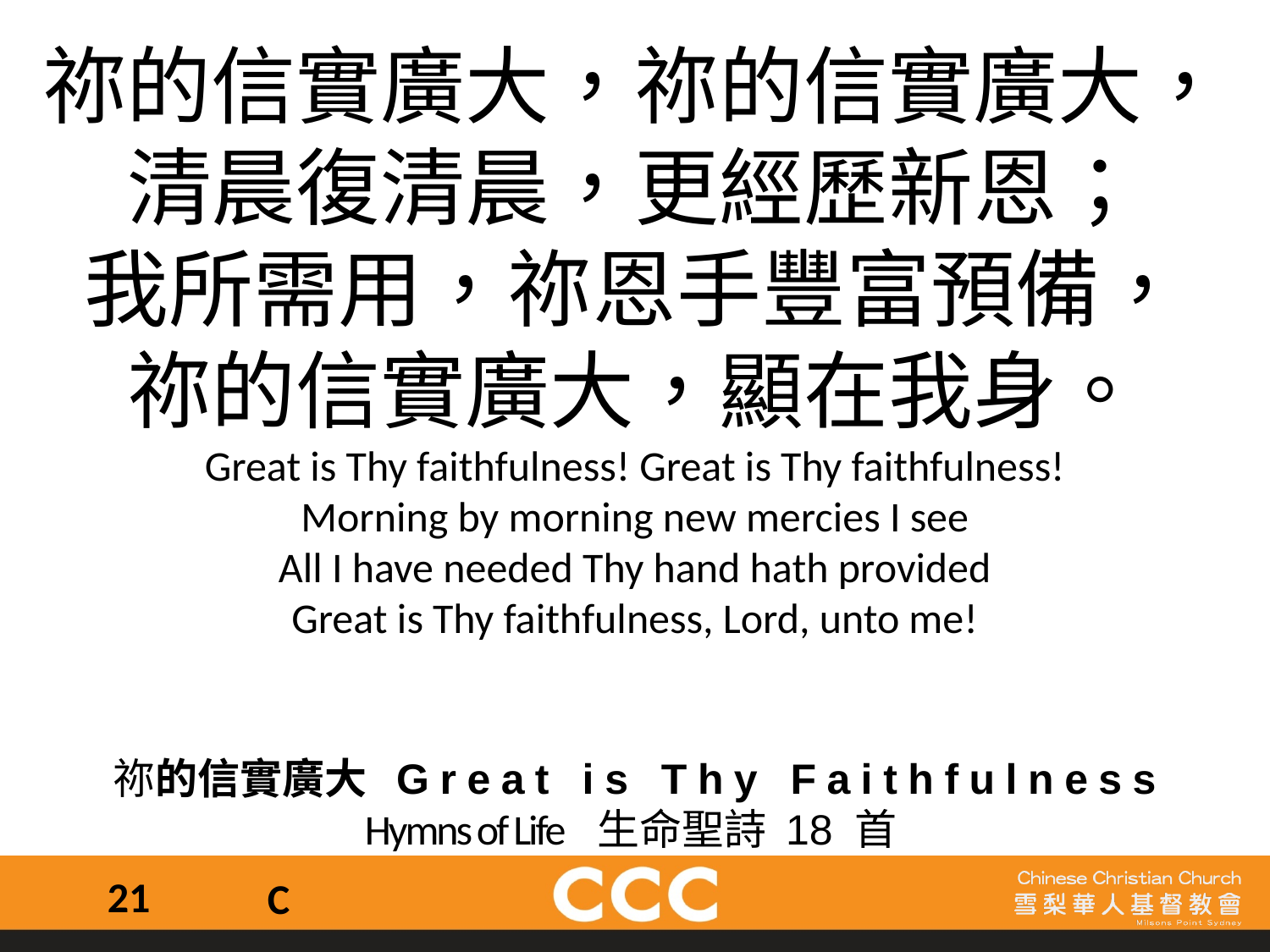

祢的信實廣大，祢的信實廣大，
清晨復清晨，更經歷新恩；
我所需用，祢恩手豐富預備，
祢的信實廣大，顯在我身。
Great is Thy faithfulness! Great is Thy faithfulness!
Morning by morning new mercies I see
All I have needed Thy hand hath provided
Great is Thy faithfulness, Lord, unto me!
祢的信實廣大  Great is Thy Faithfulness
Hymns of Life   生命聖詩 18 首
21
C